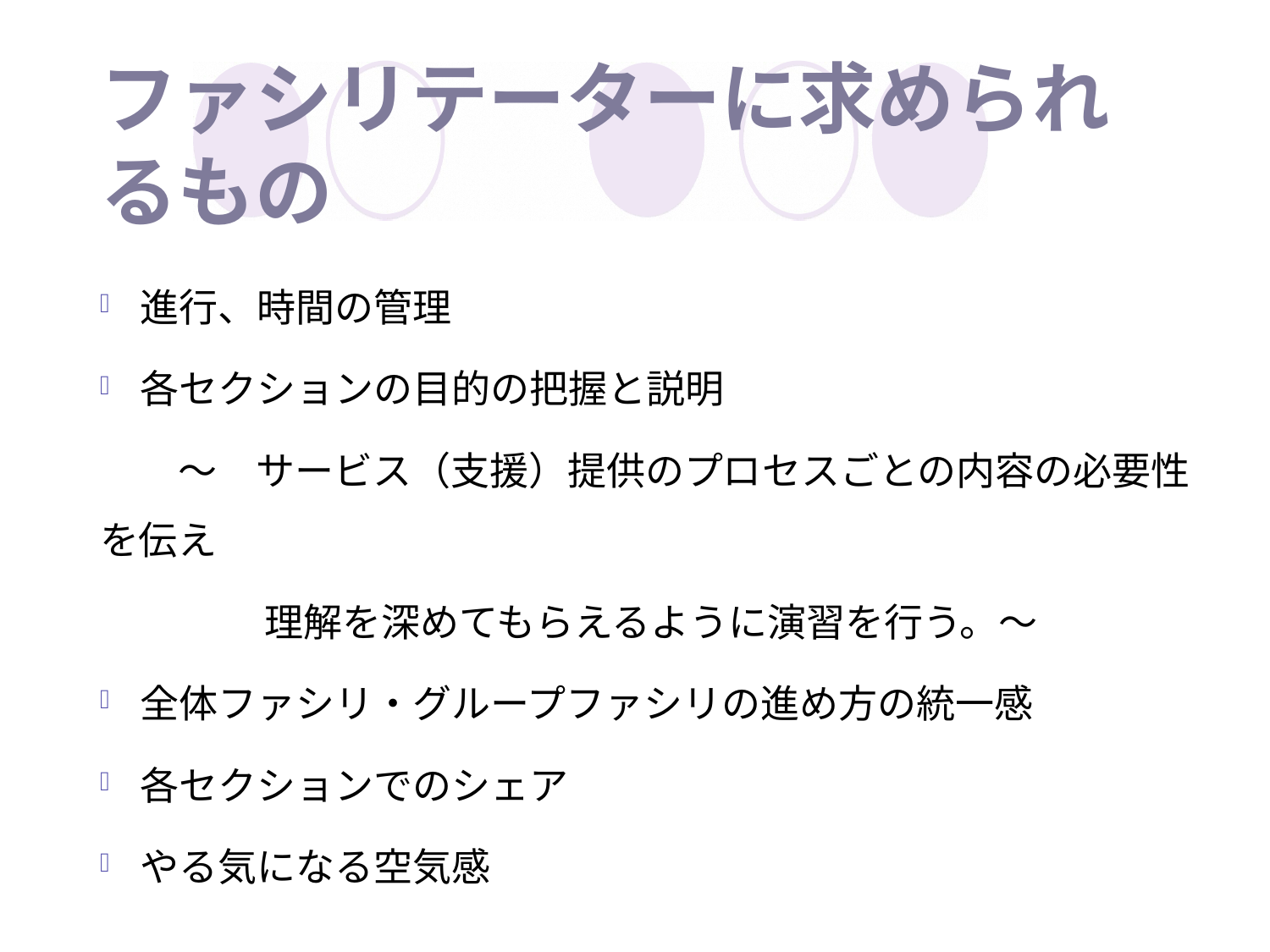

# ファシリテーターに求められるもの
進行、時間の管理
各セクションの目的の把握と説明
　　～　サービス（支援）提供のプロセスごとの内容の必要性を伝え
　　　　 理解を深めてもらえるように演習を行う。～
全体ファシリ・グループファシリの進め方の統一感
各セクションでのシェア
やる気になる空気感